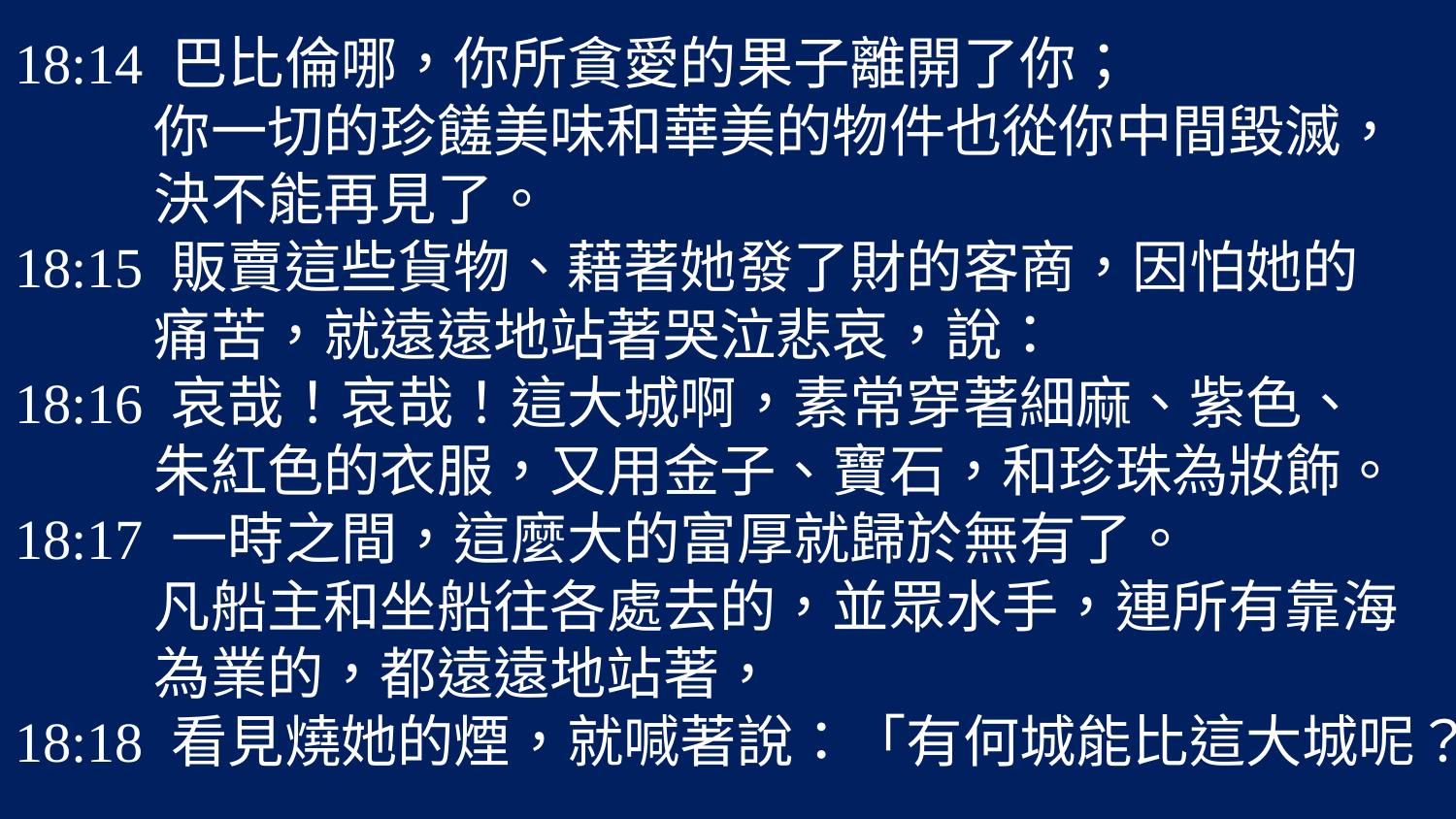

18:14 巴比倫哪，你所貪愛的果子離開了你；
          你一切的珍饈美味和華美的物件也從你中間毀滅，
          決不能再見了。
18:15 販賣這些貨物、藉著她發了財的客商，因怕她的
          痛苦，就遠遠地站著哭泣悲哀，說：
18:16 哀哉！哀哉！這大城啊，素常穿著細麻、紫色、
          朱紅色的衣服，又用金子、寶石，和珍珠為妝飾。
18:17 一時之間，這麼大的富厚就歸於無有了。
          凡船主和坐船往各處去的，並眾水手，連所有靠海
          為業的，都遠遠地站著，
18:18 看見燒她的煙，就喊著說：「有何城能比這大城呢？